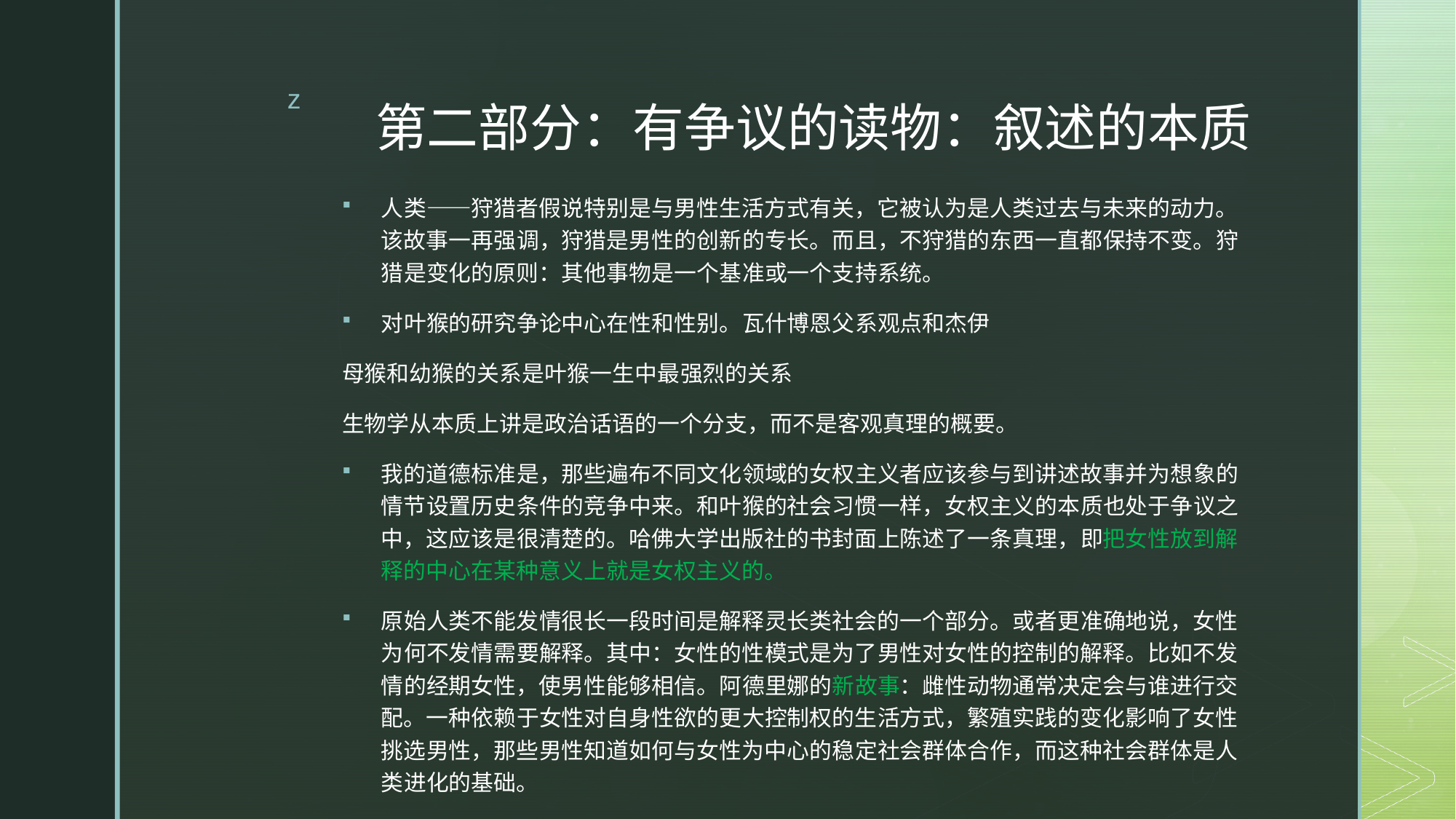

# 第二部分：有争议的读物：叙述的本质
人类——狩猎者假说特别是与男性生活方式有关，它被认为是人类过去与未来的动力。该故事一再强调，狩猎是男性的创新的专长。而且，不狩猎的东西一直都保持不变。狩猎是变化的原则：其他事物是一个基准或一个支持系统。
对叶猴的研究争论中心在性和性别。瓦什博恩父系观点和杰伊
母猴和幼猴的关系是叶猴一生中最强烈的关系
生物学从本质上讲是政治话语的一个分支，而不是客观真理的概要。
我的道德标准是，那些遍布不同文化领域的女权主义者应该参与到讲述故事并为想象的情节设置历史条件的竞争中来。和叶猴的社会习惯一样，女权主义的本质也处于争议之中，这应该是很清楚的。哈佛大学出版社的书封面上陈述了一条真理，即把女性放到解释的中心在某种意义上就是女权主义的。
原始人类不能发情很长一段时间是解释灵长类社会的一个部分。或者更准确地说，女性为何不发情需要解释。其中：女性的性模式是为了男性对女性的控制的解释。比如不发情的经期女性，使男性能够相信。阿德里娜的新故事：雌性动物通常决定会与谁进行交配。一种依赖于女性对自身性欲的更大控制权的生活方式，繁殖实践的变化影响了女性挑选男性，那些男性知道如何与女性为中心的稳定社会群体合作，而这种社会群体是人类进化的基础。